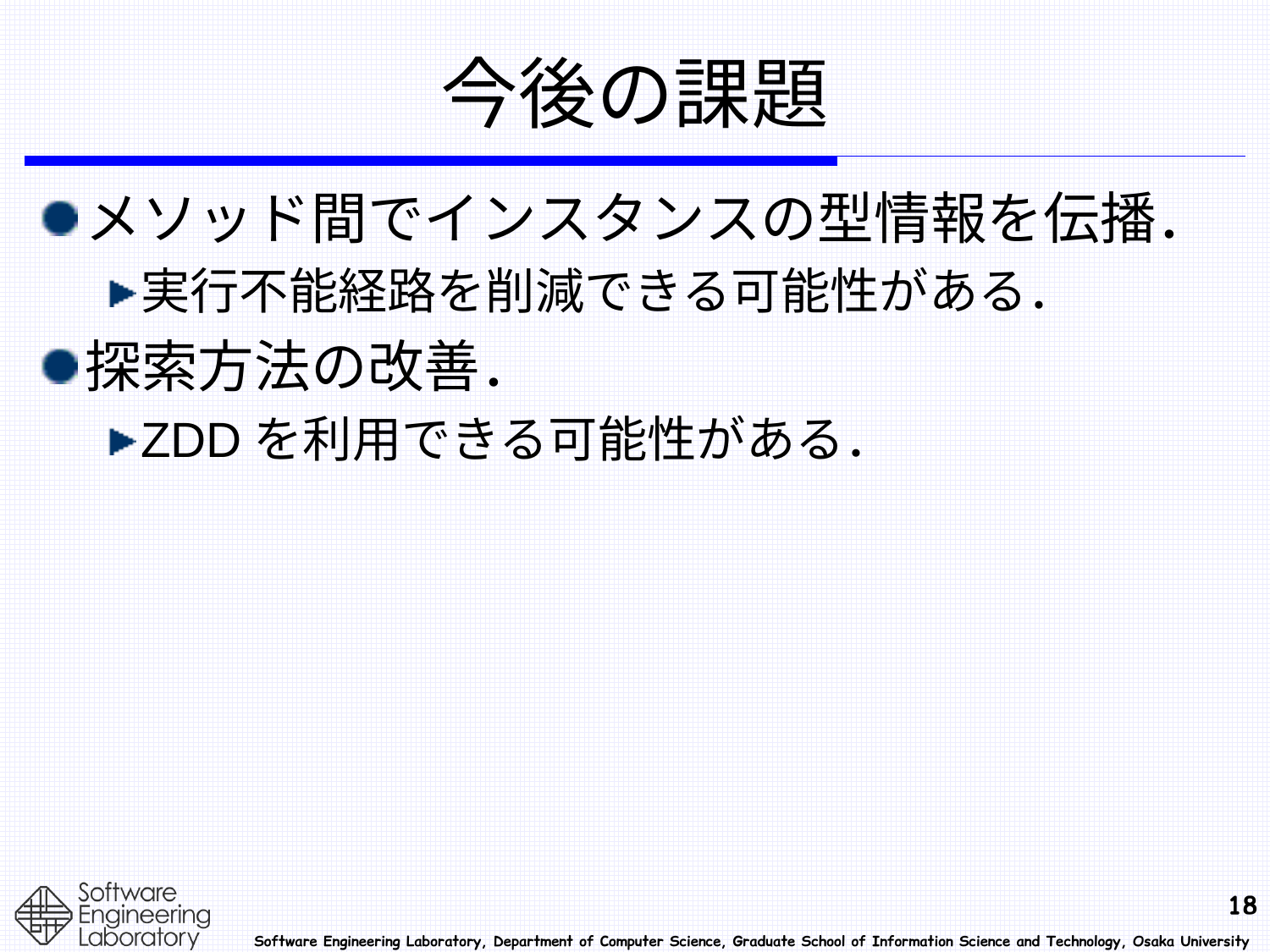

# 今後の課題
メソッド間でインスタンスの型情報を伝播．
実行不能経路を削減できる可能性がある．
探索方法の改善．
ZDDを利用できる可能性がある．